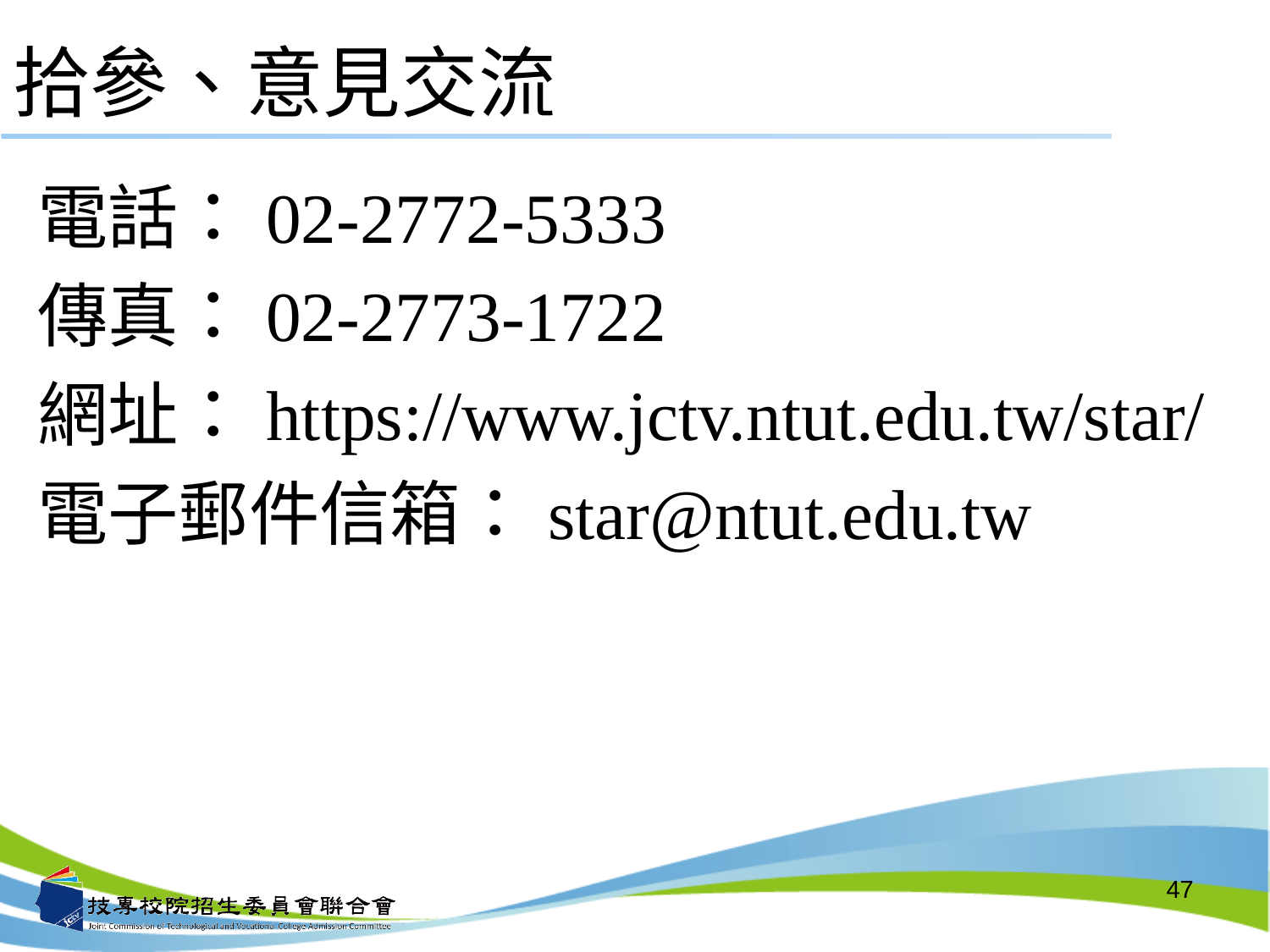

# 拾參、意見交流
電話：02-2772-5333
傳真：02-2773-1722
網址：https://www.jctv.ntut.edu.tw/star/
電子郵件信箱：star@ntut.edu.tw
47